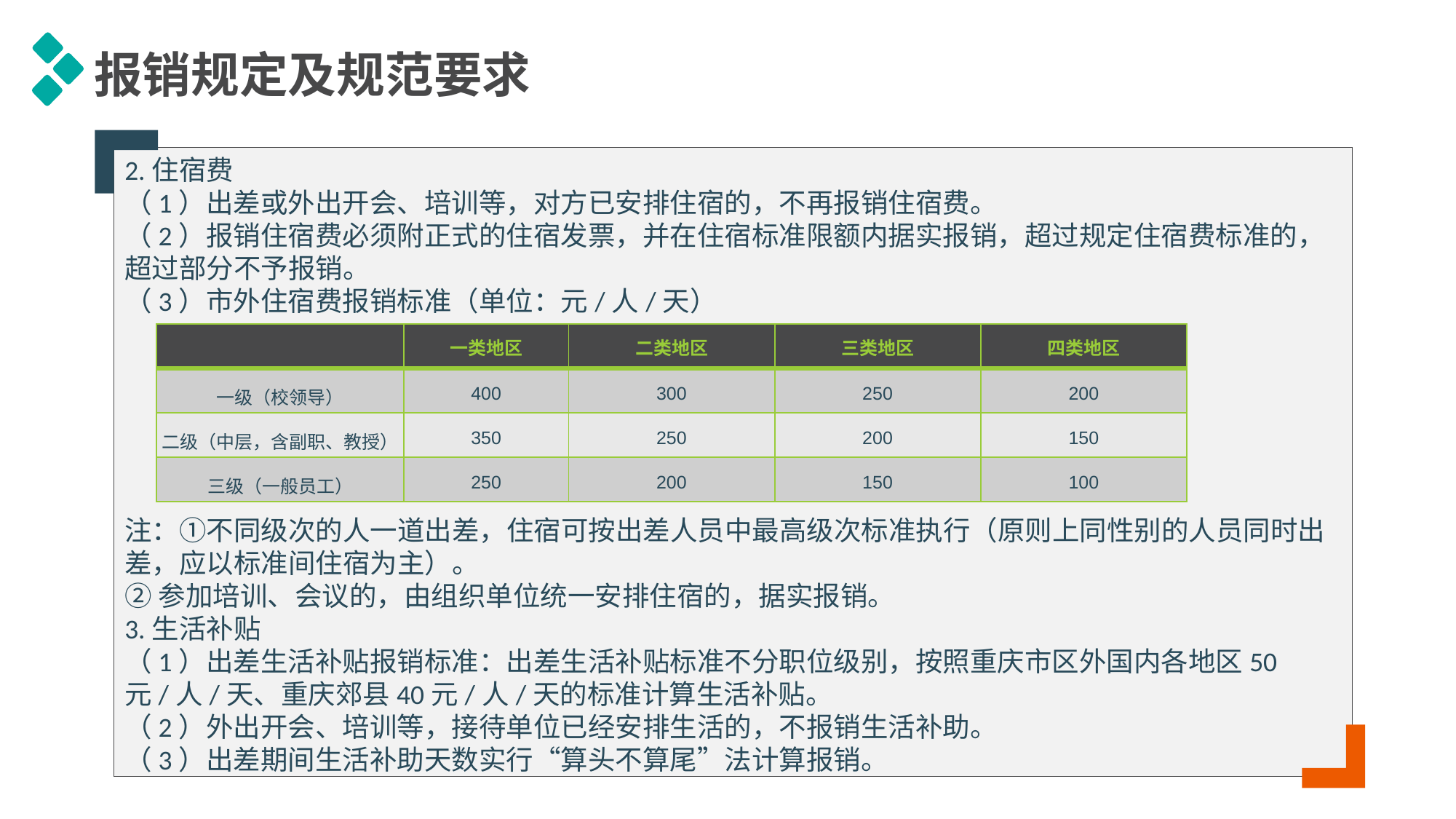

报销规定及规范要求

2.住宿费
（1）出差或外出开会、培训等，对方已安排住宿的，不再报销住宿费。
（2）报销住宿费必须附正式的住宿发票，并在住宿标准限额内据实报销，超过规定住宿费标准的，超过部分不予报销。
（3）市外住宿费报销标准（单位：元/人/天）

注：①不同级次的人一道出差，住宿可按出差人员中最高级次标准执行（原则上同性别的人员同时出差，应以标准间住宿为主）。
②参加培训、会议的，由组织单位统一安排住宿的，据实报销。
3.生活补贴
（1）出差生活补贴报销标准：出差生活补贴标准不分职位级别，按照重庆市区外国内各地区50元/人/天、重庆郊县40元/人/天的标准计算生活补贴。
（2）外出开会、培训等，接待单位已经安排生活的，不报销生活补助。
（3）出差期间生活补助天数实行“算头不算尾”法计算报销。

|  | 一类地区 | 二类地区 | 三类地区 | 四类地区 |
| --- | --- | --- | --- | --- |
| 一级（校领导） | 400 | 300 | 250 | 200 |
| 二级（中层，含副职、教授） | 350 | 250 | 200 | 150 |
| 三级（一般员工） | 250 | 200 | 150 | 100 |